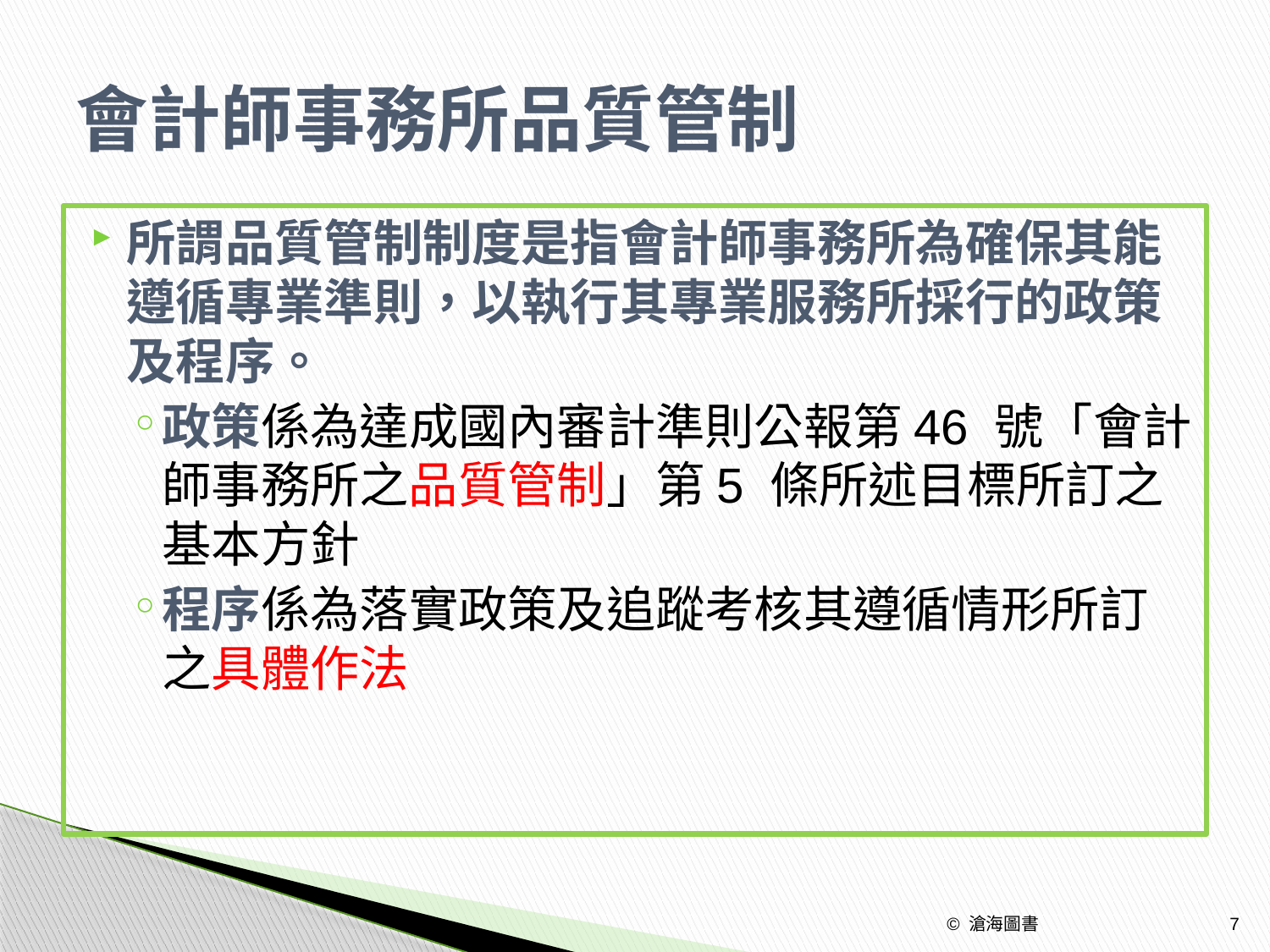

# 會計師事務所品質管制
所謂品質管制制度是指會計師事務所為確保其能遵循專業準則，以執行其專業服務所採行的政策及程序。
政策係為達成國內審計準則公報第46 號「會計師事務所之品質管制」第5 條所述目標所訂之基本方針
程序係為落實政策及追蹤考核其遵循情形所訂之具體作法
© 滄海圖書
7